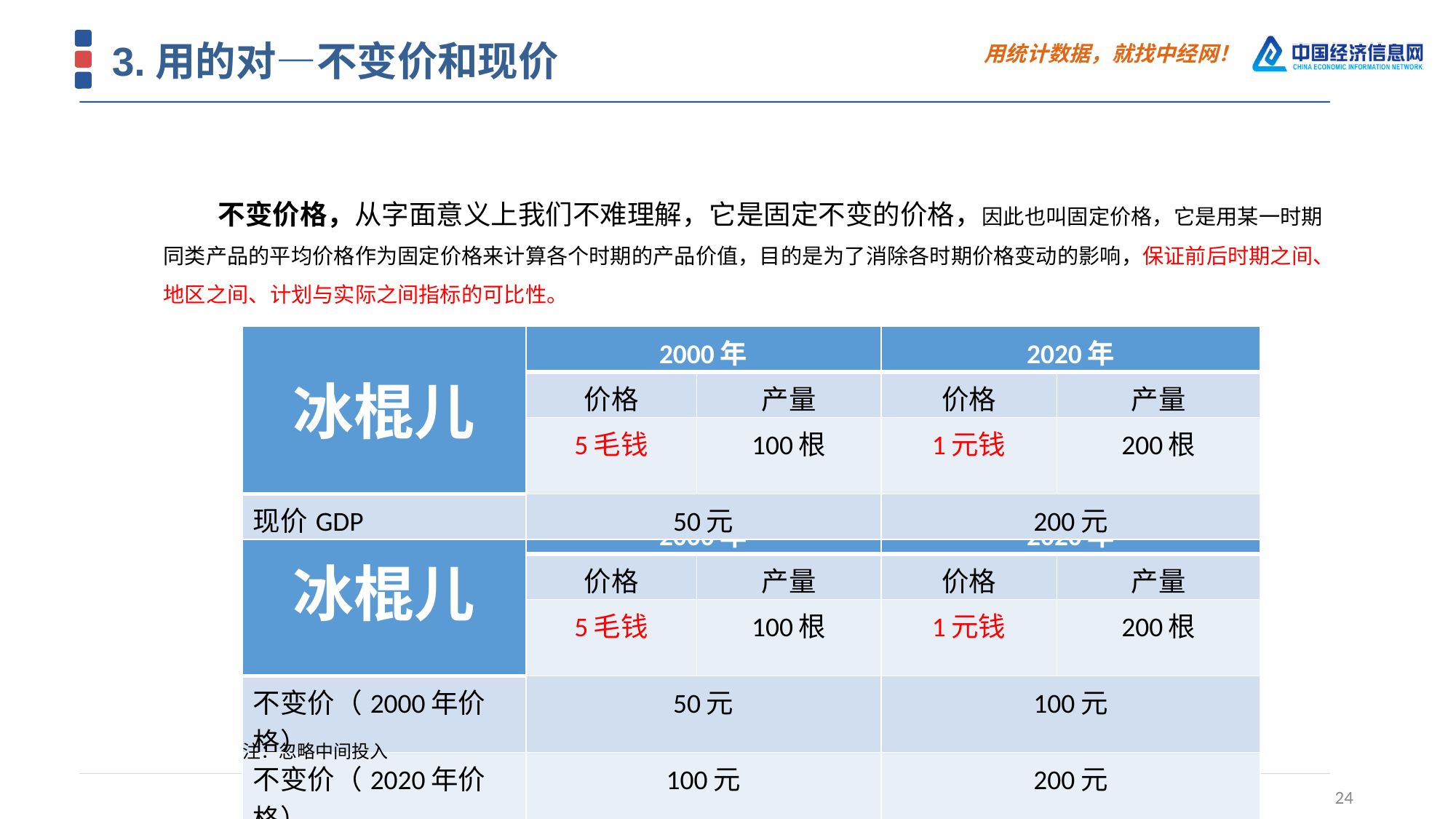

3.用的对—不变价和现价

不变价格，从字面意义上我们不难理解，它是固定不变的价格，因此也叫固定价格，它是用某一时期同类产品的平均价格作为固定价格来计算各个时期的产品价值，目的是为了消除各时期价格变动的影响，保证前后时期之间、地区之间、计划与实际之间指标的可比性。
| 冰棍儿 | 2000年 |  | 2020年 |  |
| --- | --- | --- | --- | --- |
|  | 价格 | 产量 | 价格 | 产量 |
|  | 5毛钱 | 100根 | 1元钱 | 200根 |
| 现价GDP | 50元 |  | 200元 |  |
| 冰棍儿 | 2000年 |  | 2020年 |  |
| --- | --- | --- | --- | --- |
|  | 价格 | 产量 | 价格 | 产量 |
|  | 5毛钱 | 100根 | 1元钱 | 200根 |
| 不变价（2000年价格） | 50元 |  | 100元 |  |
| 不变价（2020年价格） | 100元 |  | 200元 |  |
注：忽略中间投入
24